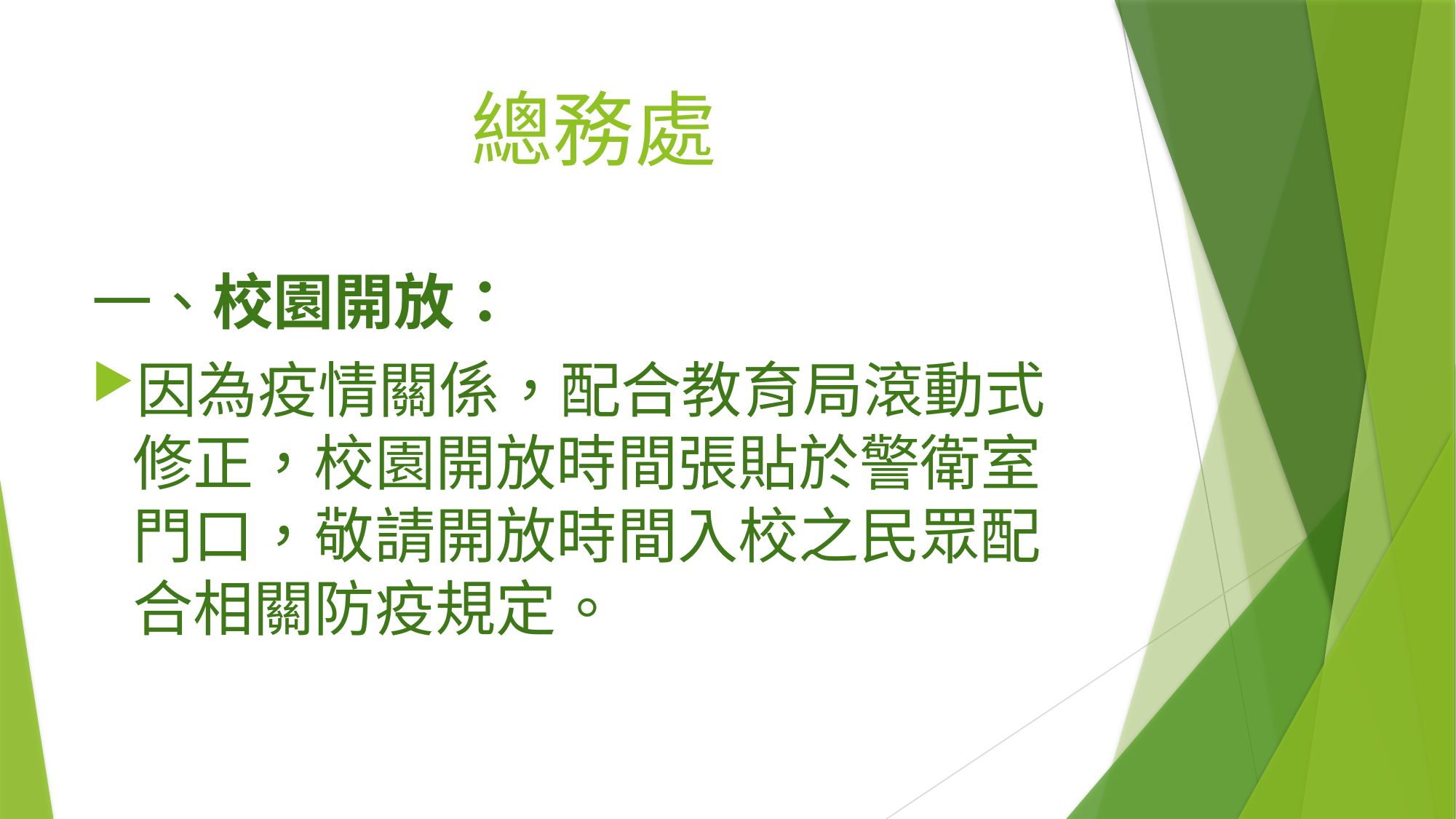

# 總務處
一、校園開放：
因為疫情關係，配合教育局滾動式修正，校園開放時間張貼於警衛室門口，敬請開放時間入校之民眾配合相關防疫規定。